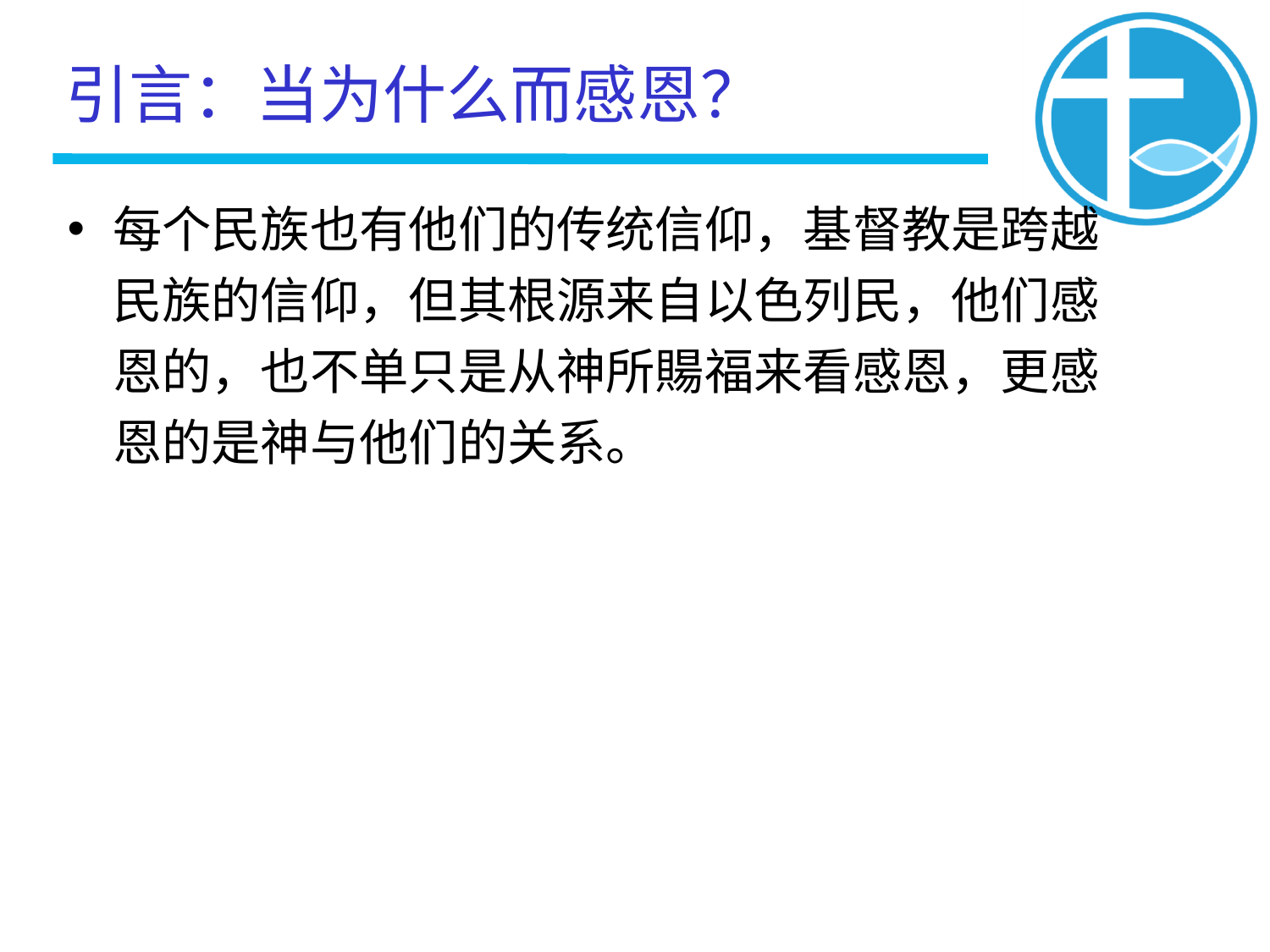

引言：当为什么而感恩？
每个民族也有他们的传统信仰，基督教是跨越民族的信仰，但其根源来自以色列民，他们感恩的，也不单只是从神所𧶽福来看感恩，更感恩的是神与他们的关系。